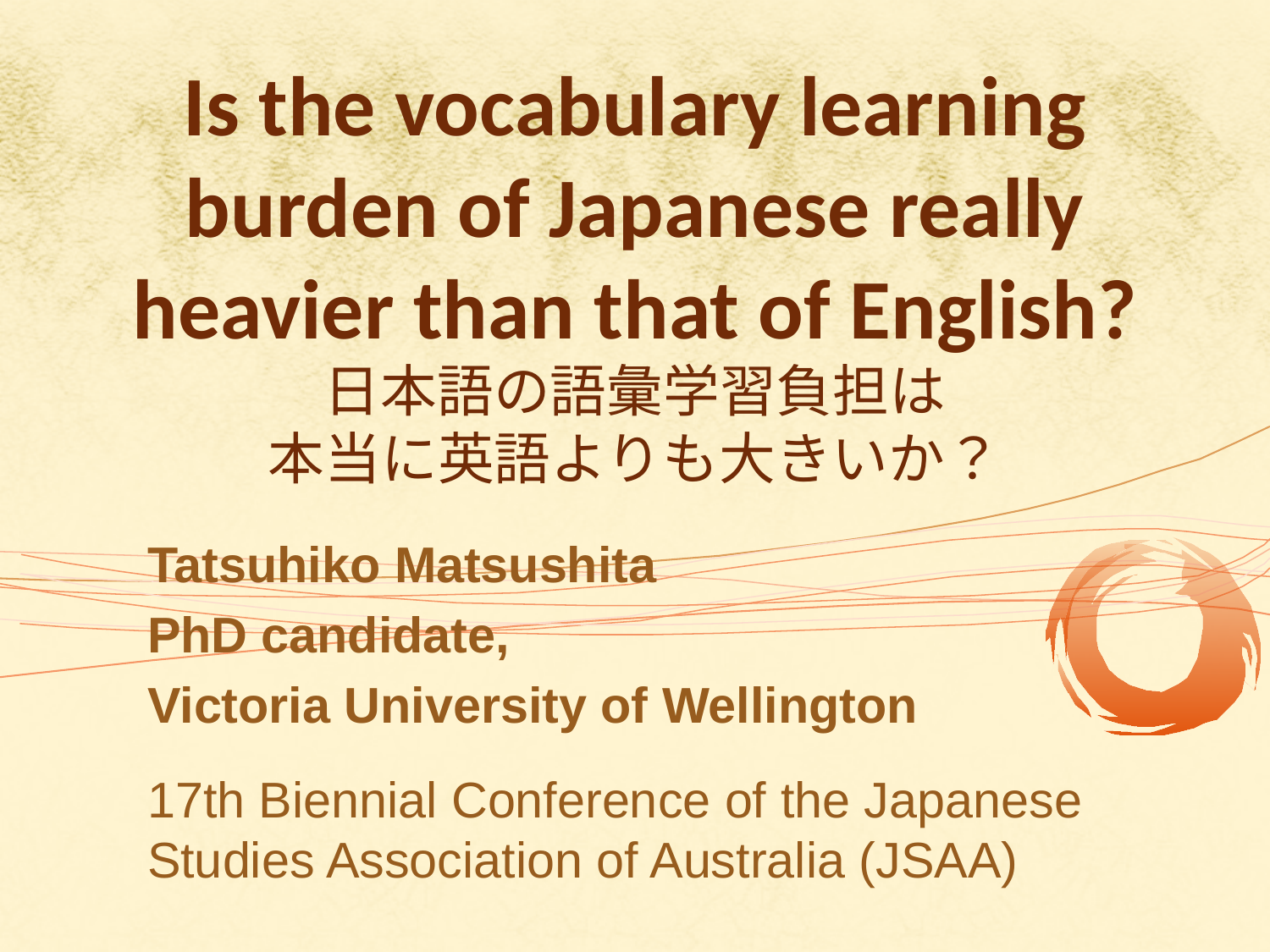

# Is the vocabulary learning burden of Japanese really heavier than that of English? 日本語の語彙学習負担は 本当に英語よりも大きいか？
Tatsuhiko Matsushita
PhD candidate,
Victoria University of Wellington

17th Biennial Conference of the Japanese Studies Association of Australia (JSAA)